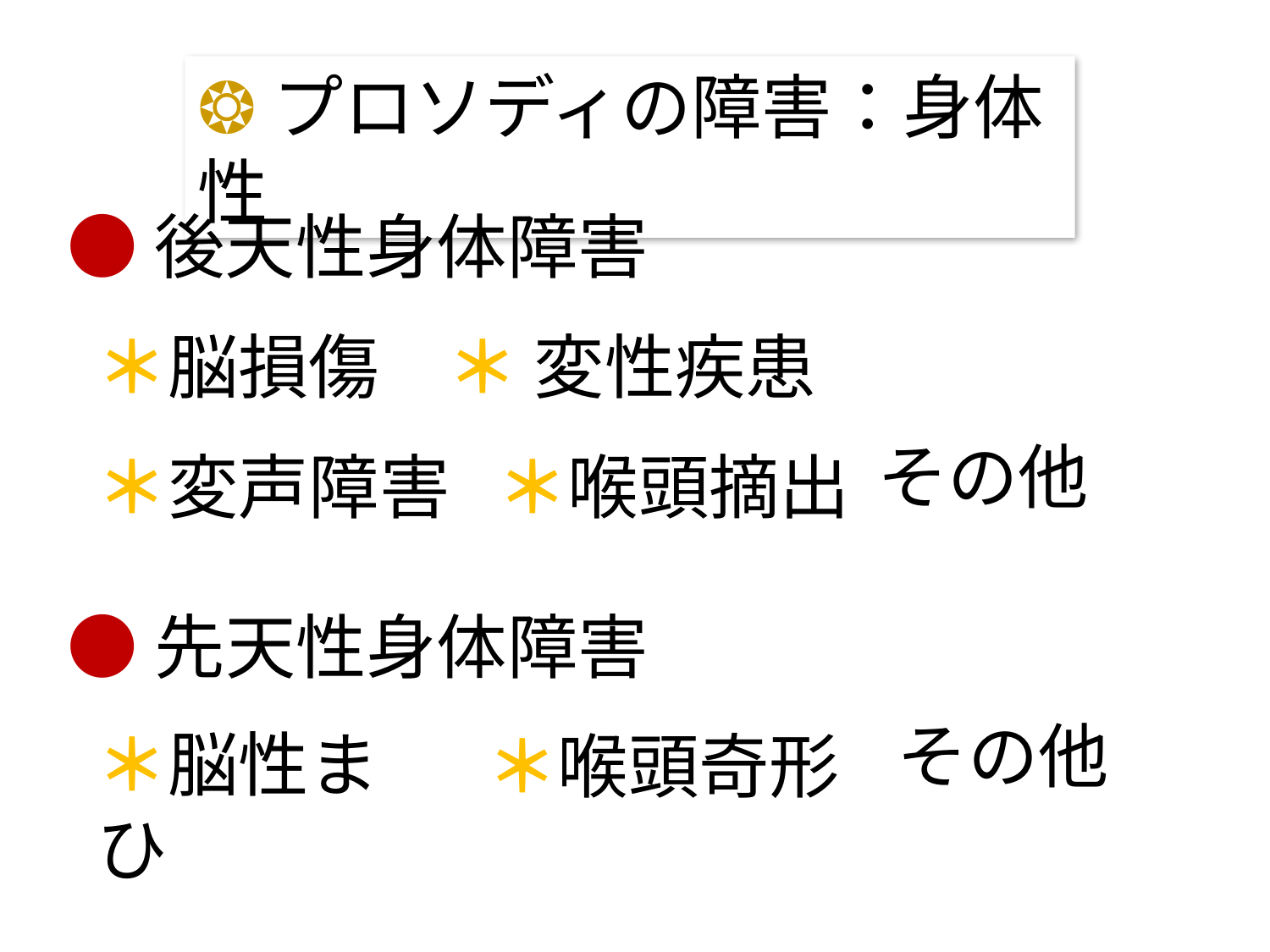

❂プロソディの障害：身体性
●後天性身体障害
＊脳損傷
＊ 変性疾患
その他
＊変声障害
＊喉頭摘出
●先天性身体障害
その他
＊脳性まひ
＊喉頭奇形